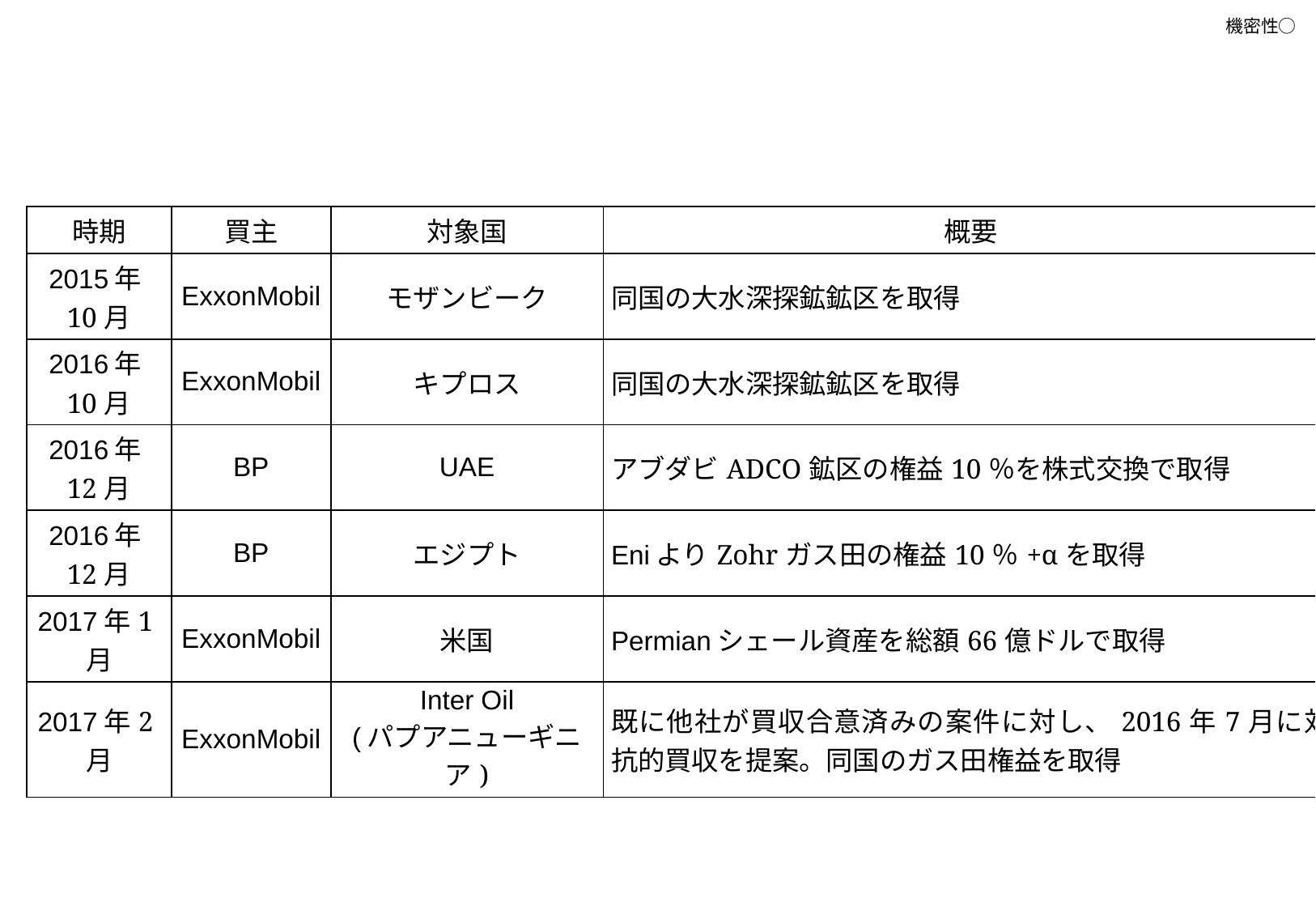

| 時期 | 買主 | 対象国 | 概要 |
| --- | --- | --- | --- |
| 2015年10月 | ExxonMobil | モザンビーク | 同国の大水深探鉱鉱区を取得 |
| 2016年10月 | ExxonMobil | キプロス | 同国の大水深探鉱鉱区を取得 |
| 2016年12月 | BP | UAE | アブダビADCO鉱区の権益10％を株式交換で取得 |
| 2016年12月 | BP | エジプト | EniよりZohrガス田の権益10％+αを取得 |
| 2017年1月 | ExxonMobil | 米国 | Permianシェール資産を総額66億ドルで取得 |
| 2017年2月 | ExxonMobil | Inter Oil (パプアニューギニア) | 既に他社が買収合意済みの案件に対し、2016年7月に対抗的買収を提案。同国のガス田権益を取得 |